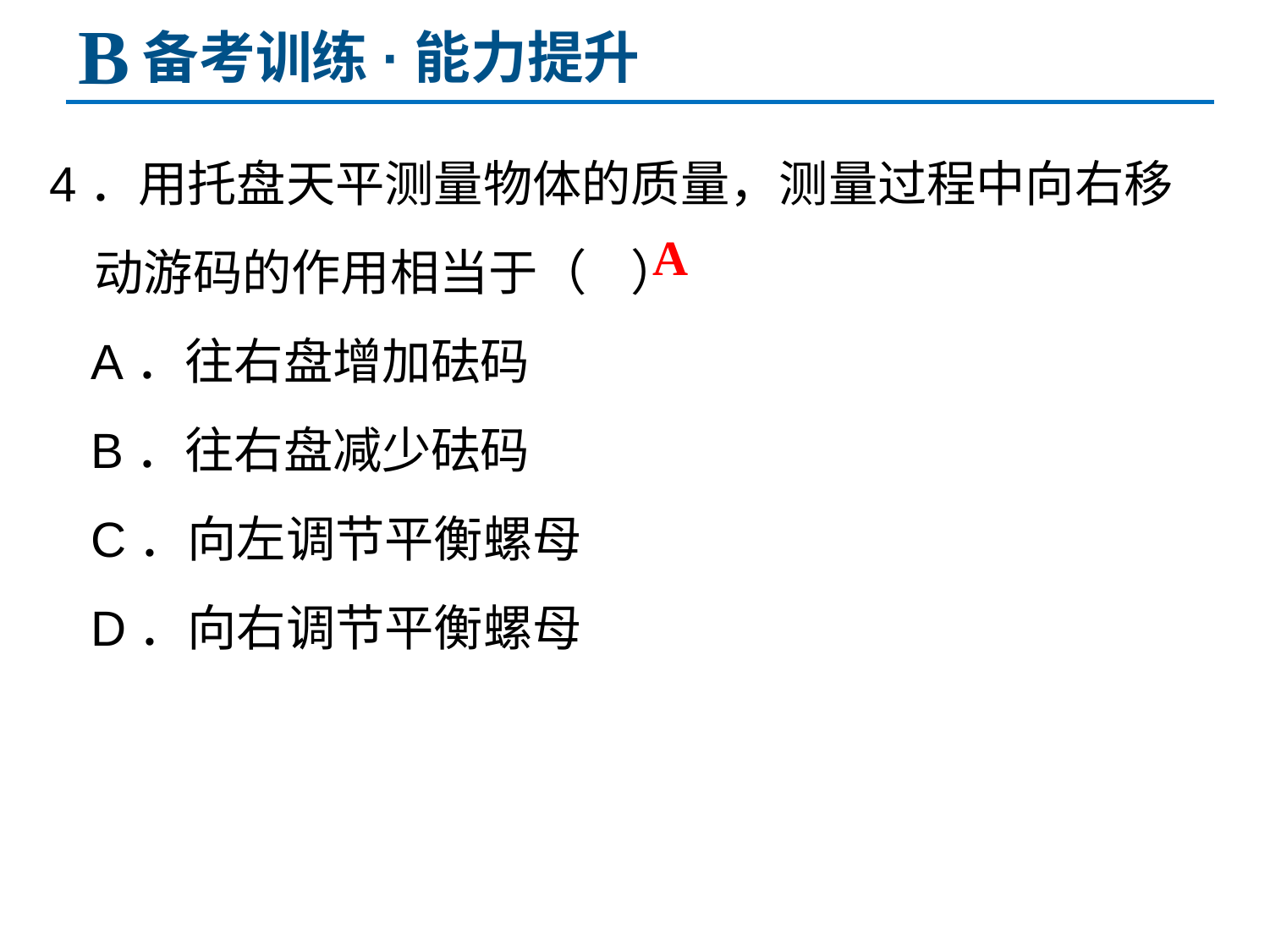

B
备考训练·能力提升

4．用托盘天平测量物体的质量，测量过程中向右移
   动游码的作用相当于（    ）
   A．往右盘增加砝码
   B．往右盘减少砝码
   C．向左调节平衡螺母
   D．向右调节平衡螺母

A